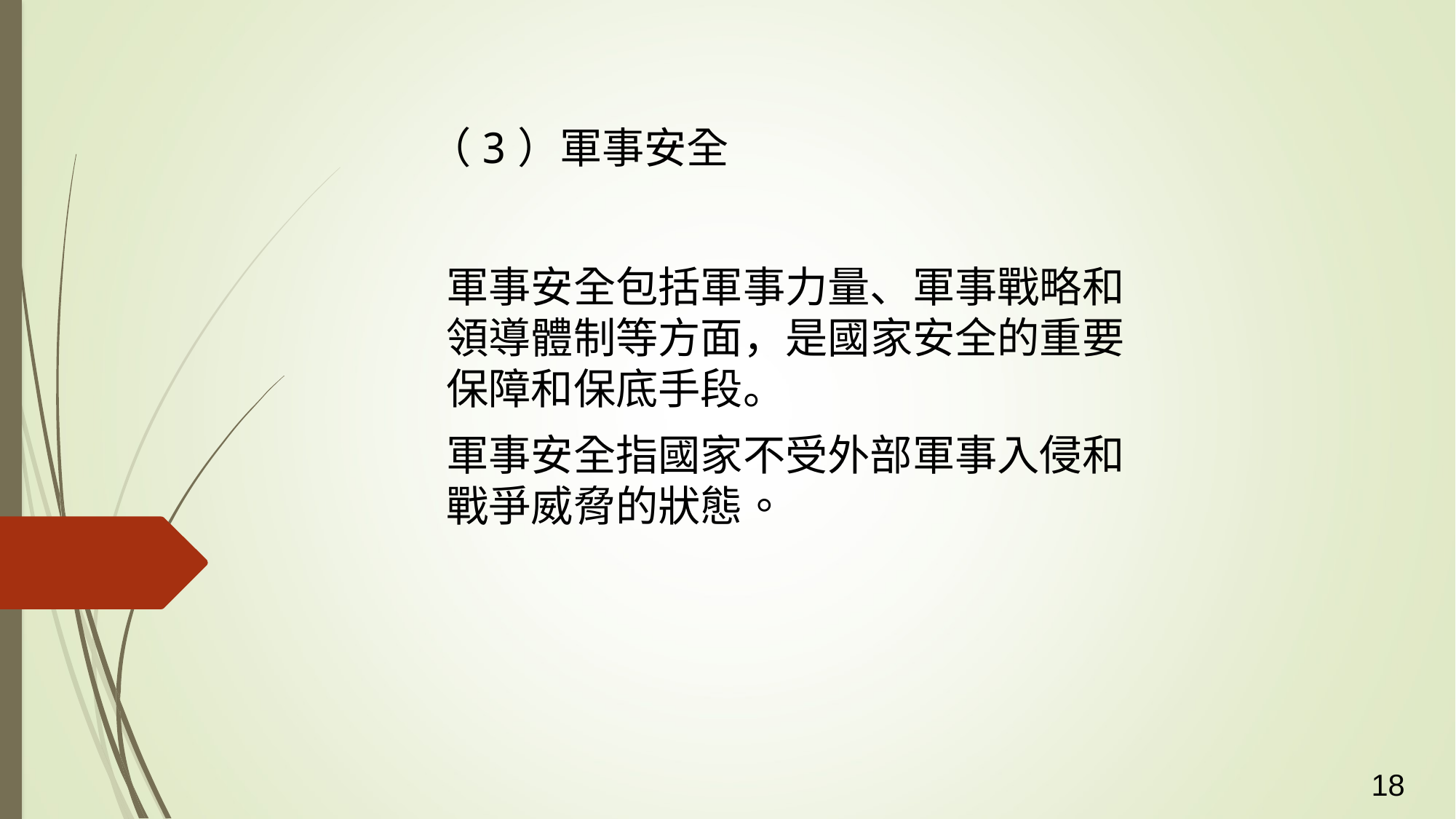

# （3）軍事安全
軍事安全包括軍事力量、軍事戰略和領導體制等方面，是國家安全的重要保障和保底手段。
軍事安全指國家不受外部軍事入侵和戰爭威脅的狀態。
18